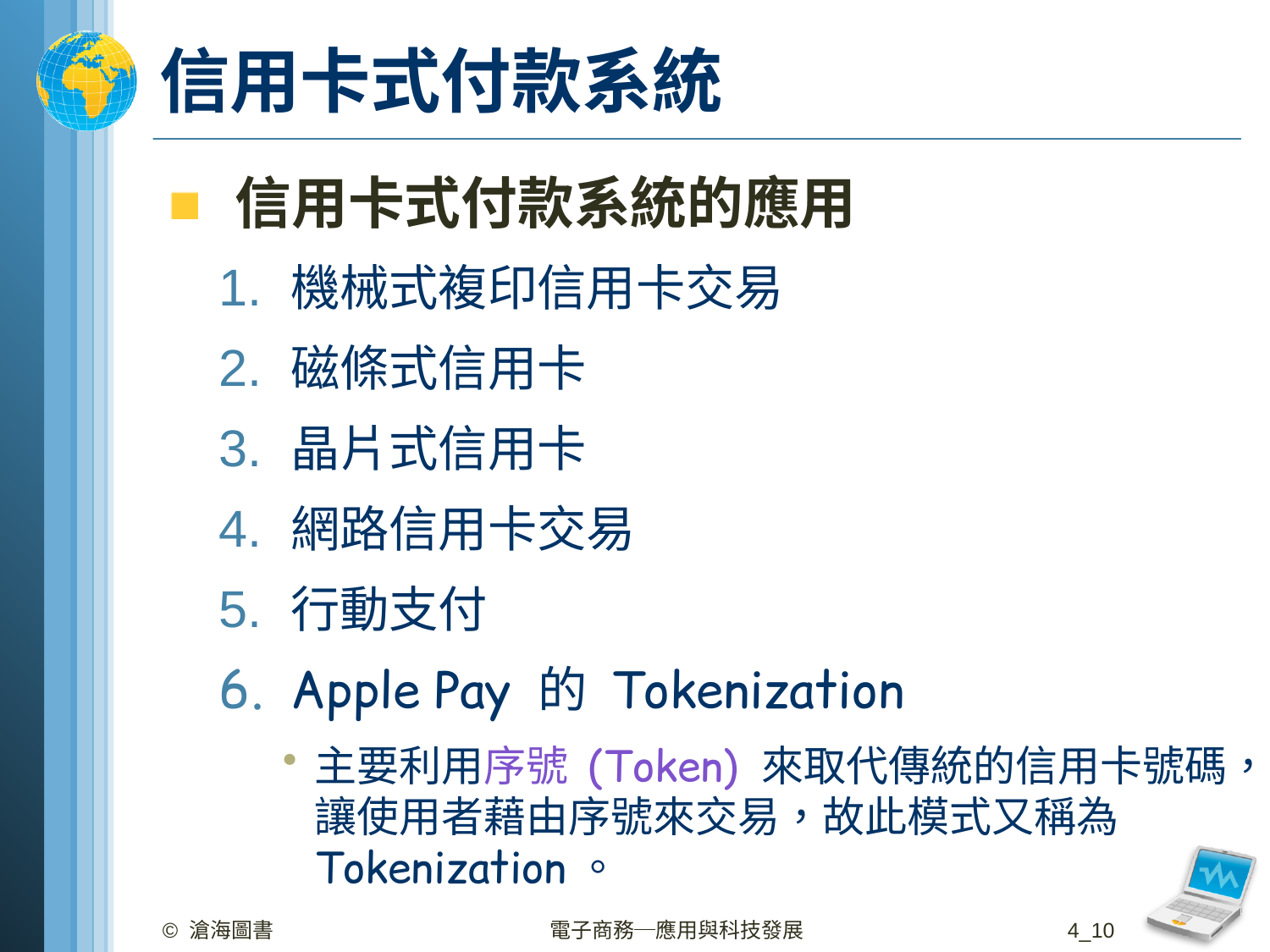

# 信用卡式付款系統
信用卡式付款系統的應用
機械式複印信用卡交易
磁條式信用卡
晶片式信用卡
網路信用卡交易
行動支付
Apple Pay 的 Tokenization
主要利用序號 (Token) 來取代傳統的信用卡號碼，讓使用者藉由序號來交易，故此模式又稱為 Tokenization。
© 滄海圖書
電子商務─應用與科技發展
4_10